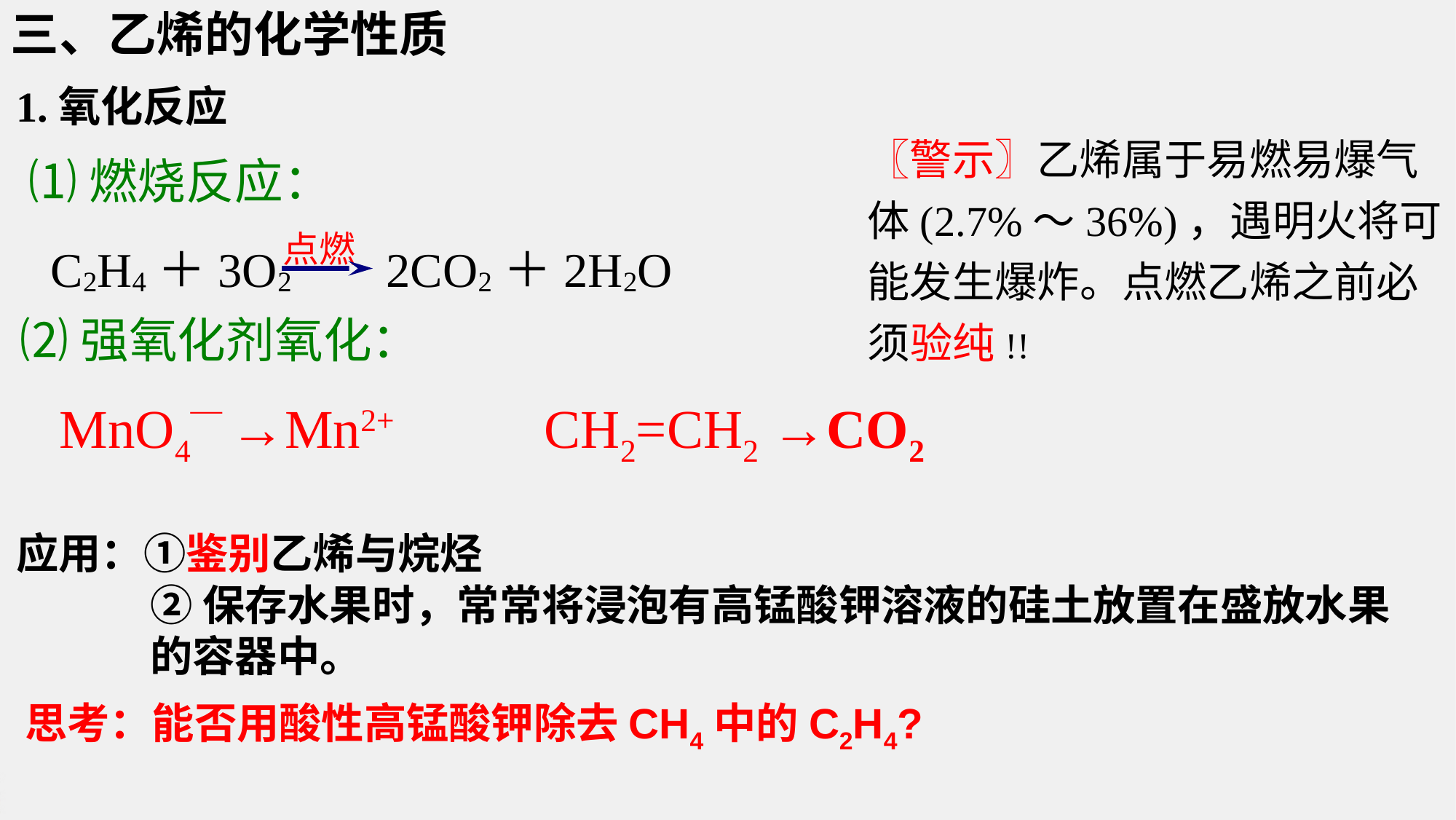

三、乙烯的化学性质
1.氧化反应
〖警示〗乙烯属于易燃易爆气体(2.7%～36%)，遇明火将可能发生爆炸。点燃乙烯之前必须验纯!!
⑴燃烧反应：
点燃

C2H4＋3O2         2CO2＋2H2O
 ⑵强氧化剂氧化：
MnO4— →Mn2+           CH2=CH2 →CO2
应用：①鉴别乙烯与烷烃
②保存水果时，常常将浸泡有高锰酸钾溶液的硅土放置在盛放水果
的容器中。
思考：能否用酸性高锰酸钾除去CH4中的C2H4?